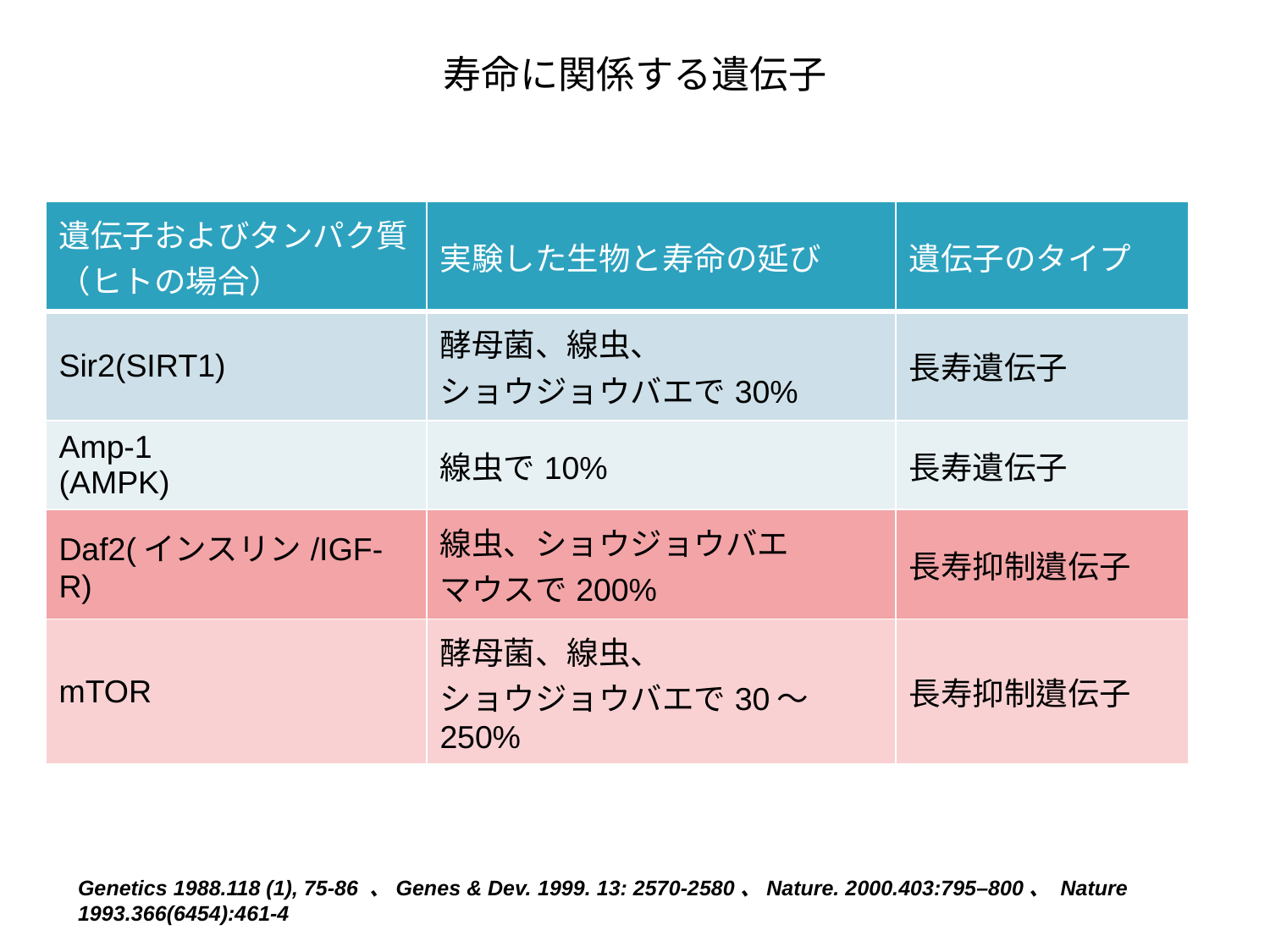

# 寿命に関係する遺伝子
| 遺伝子およびタンパク質 （ヒトの場合） | 実験した生物と寿命の延び | 遺伝子のタイプ |
| --- | --- | --- |
| Sir2(SIRT1) | 酵母菌、線虫、 ショウジョウバエで30% | 長寿遺伝子 |
| Amp-1 (AMPK) | 線虫で10% | 長寿遺伝子 |
| Daf2(インスリン/IGF-R) | 線虫、ショウジョウバエ マウスで200% | 長寿抑制遺伝子 |
| mTOR | 酵母菌、線虫、 ショウジョウバエで30〜250% | 長寿抑制遺伝子 |
Genetics 1988.118 (1), 75-86 、Genes & Dev. 1999. 13: 2570-2580、Nature. 2000.403:795–800、 Nature 1993.366(6454):461-4